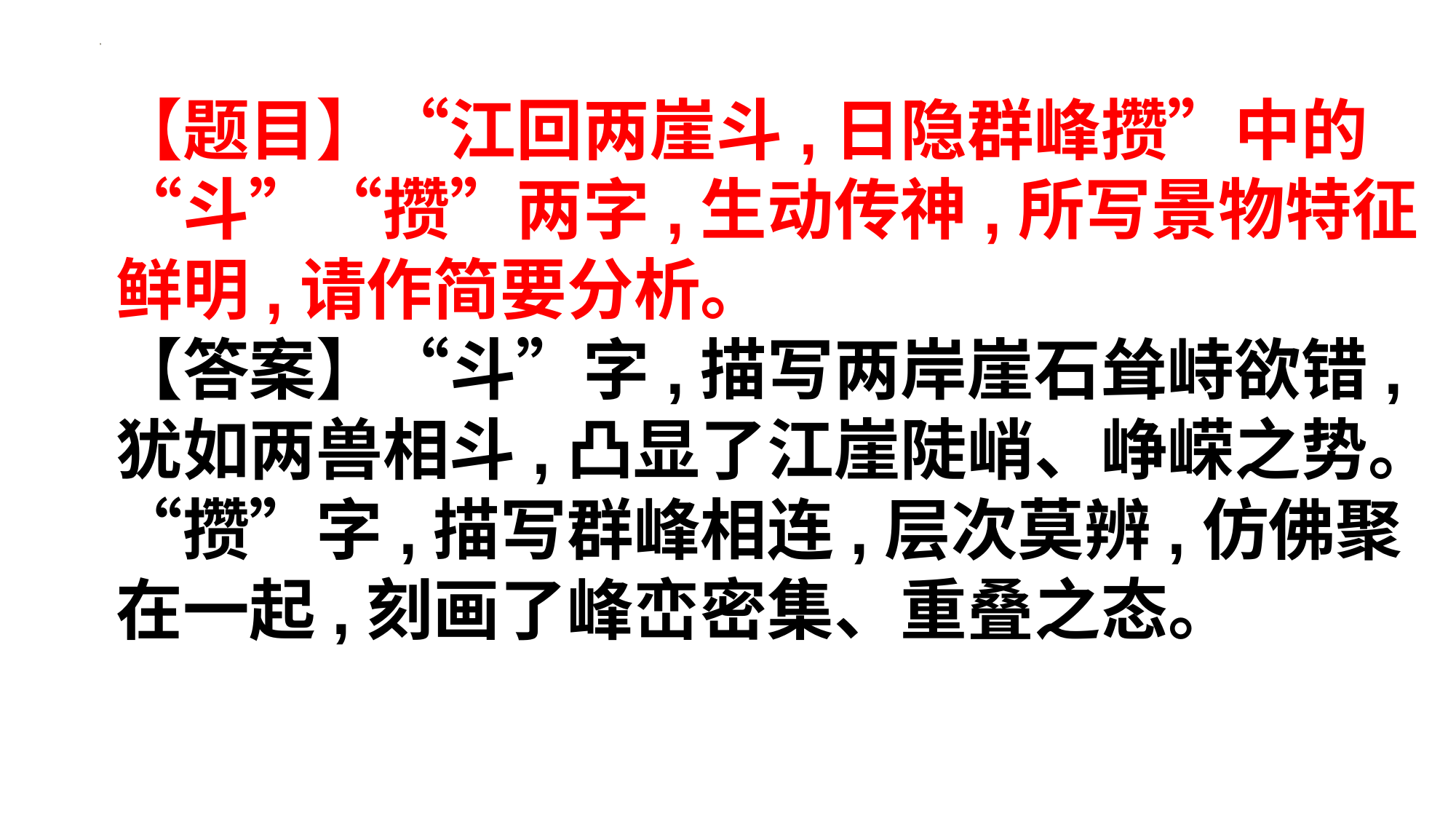

【题目】“江回两崖斗,日隐群峰攒”中的“斗”“攒”两字,生动传神,所写景物特征鲜明,请作简要分析。
【答案】“斗”字,描写两岸崖石耸峙欲错,犹如两兽相斗,凸显了江崖陡峭、峥嵘之势。“攒”字,描写群峰相连,层次莫辨,仿佛聚在一起,刻画了峰峦密集、重叠之态。